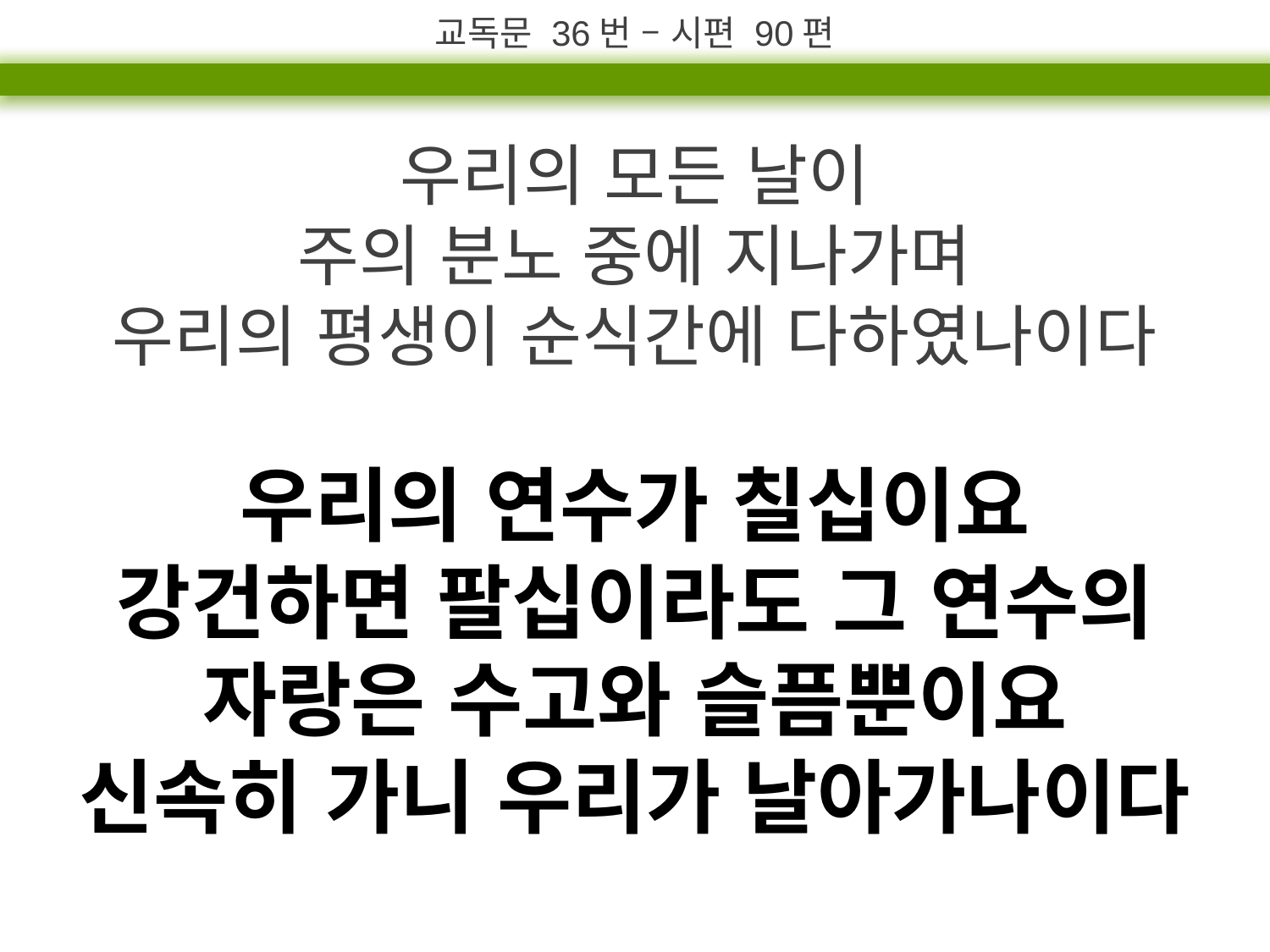

교독문 36번 – 시편 90편

우리의 모든 날이
주의 분노 중에 지나가며
우리의 평생이 순식간에 다하였나이다
우리의 연수가 칠십이요
강건하면 팔십이라도 그 연수의 자랑은 수고와 슬픔뿐이요
신속히 가니 우리가 날아가나이다